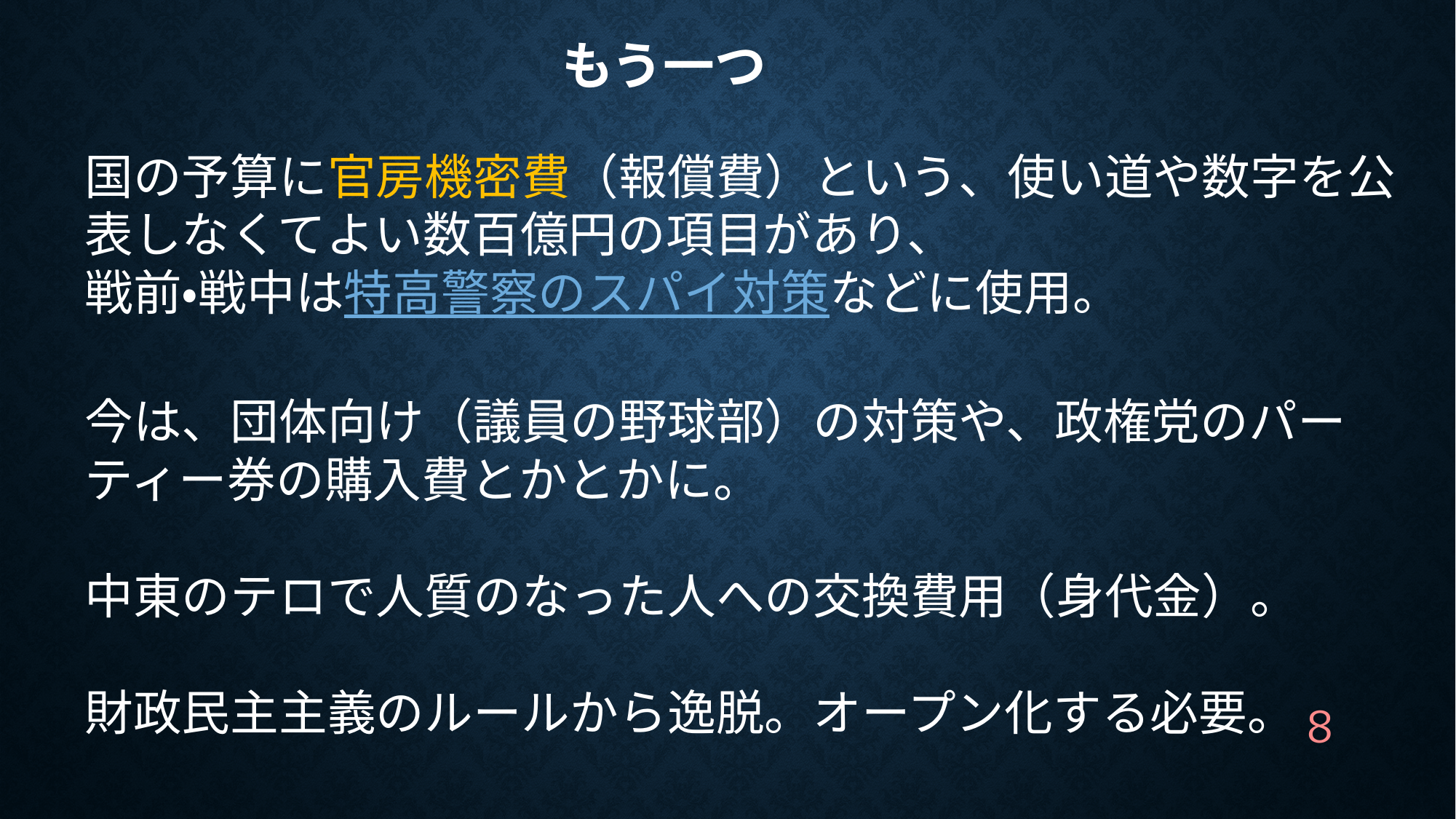

# もう一つ
国の予算に官房機密費（報償費）という、使い道や数字を公表しなくてよい数百億円の項目があり、
戦前・戦中は特高警察のスパイ対策などに使用。

今は、団体向け（議員の野球部）の対策や、政権党のパーティー券の購入費とかとかに。

中東のテロで人質のなった人への交換費用（身代金）。

財政民主主義のルールから逸脱。オープン化する必要。

8